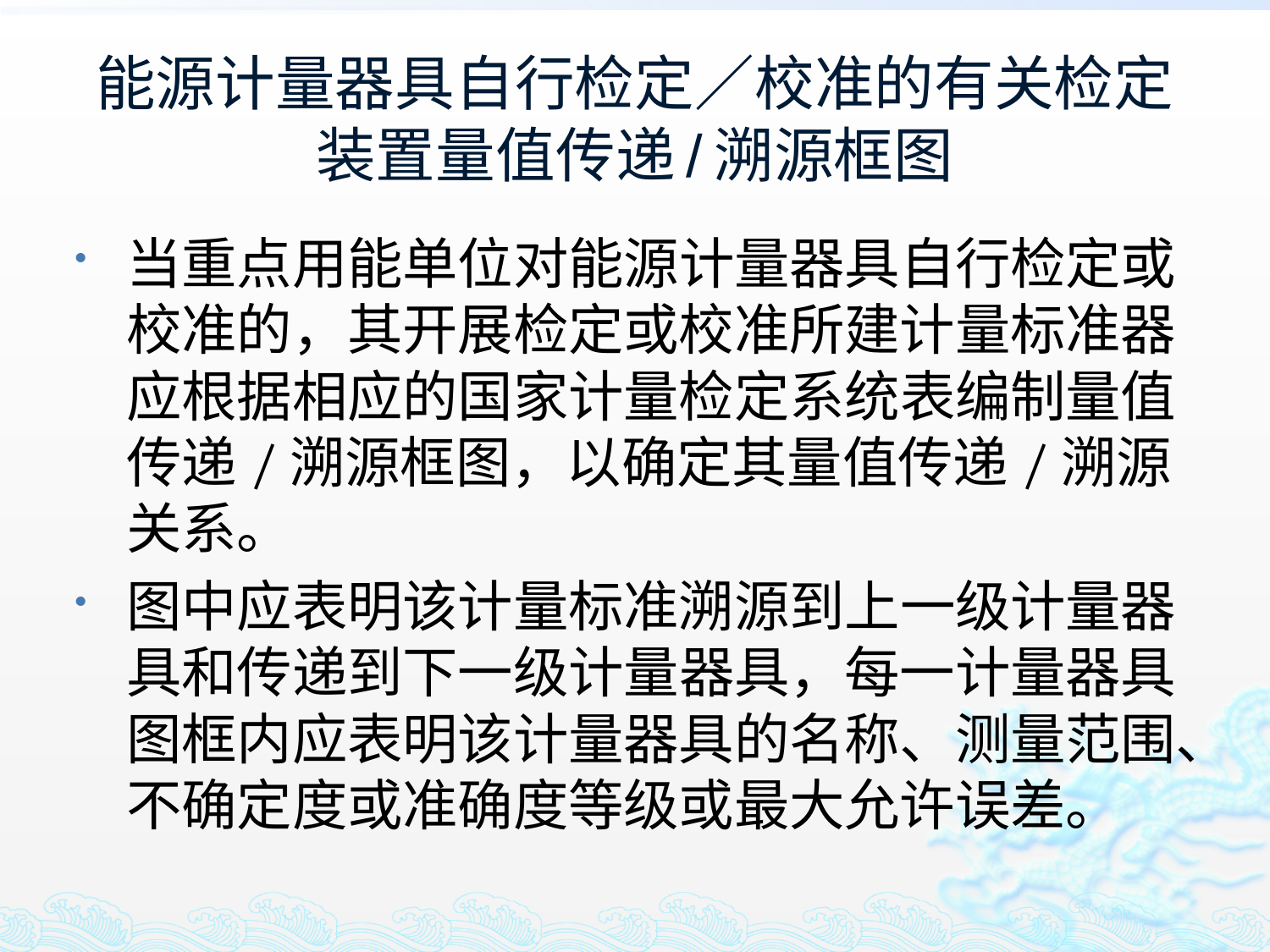

# 能源计量器具自行检定／校准的有关检定装置量值传递/溯源框图
当重点用能单位对能源计量器具自行检定或校准的，其开展检定或校准所建计量标准器应根据相应的国家计量检定系统表编制量值传递/溯源框图，以确定其量值传递/溯源关系。
图中应表明该计量标准溯源到上一级计量器具和传递到下一级计量器具，每一计量器具图框内应表明该计量器具的名称、测量范围、不确定度或准确度等级或最大允许误差。